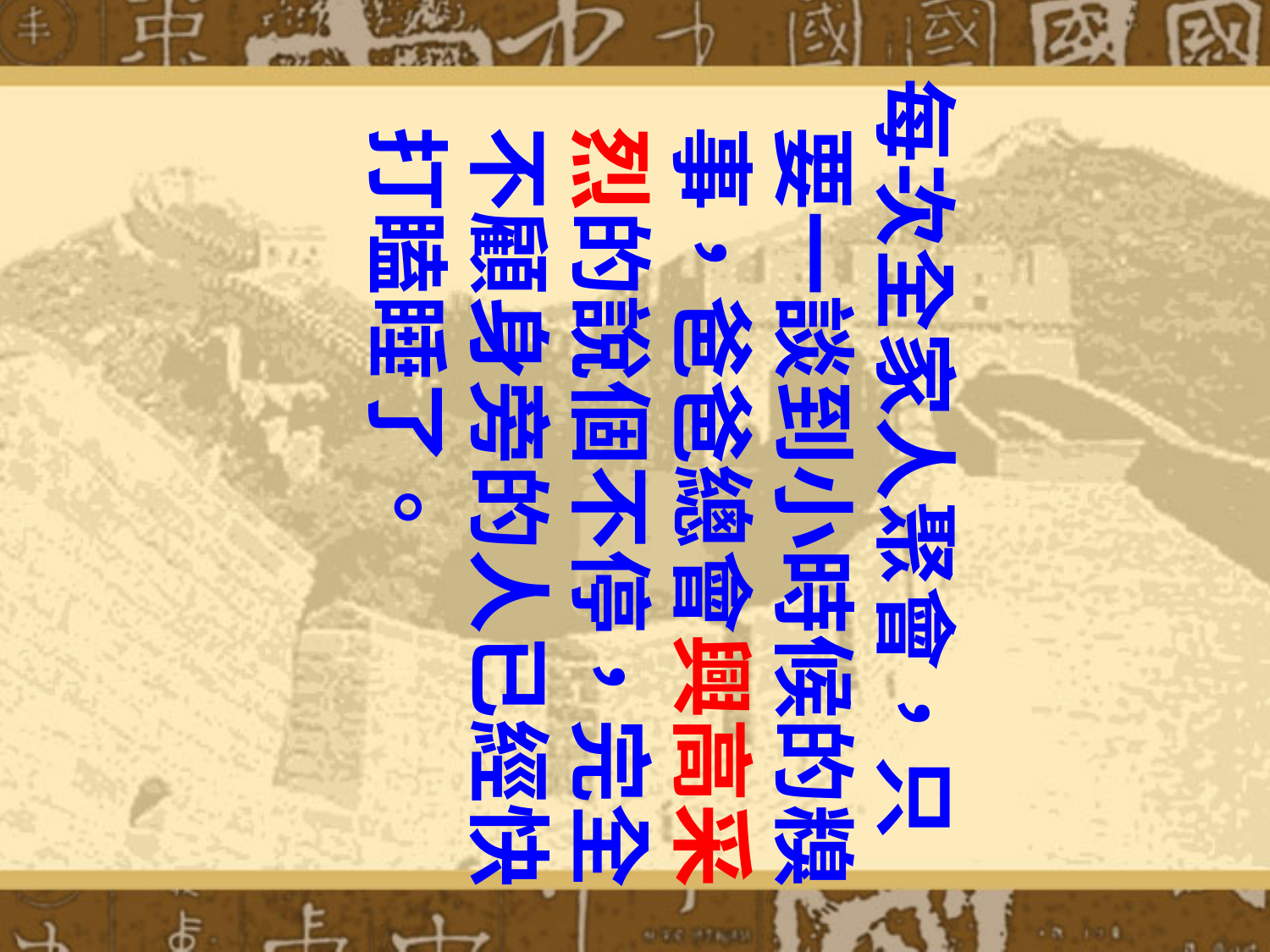

每次全家人聚會，只要一談到小時候的糗事，爸爸總會興高采烈的說個不停，完全不顧身旁的人已經快打瞌睡了。